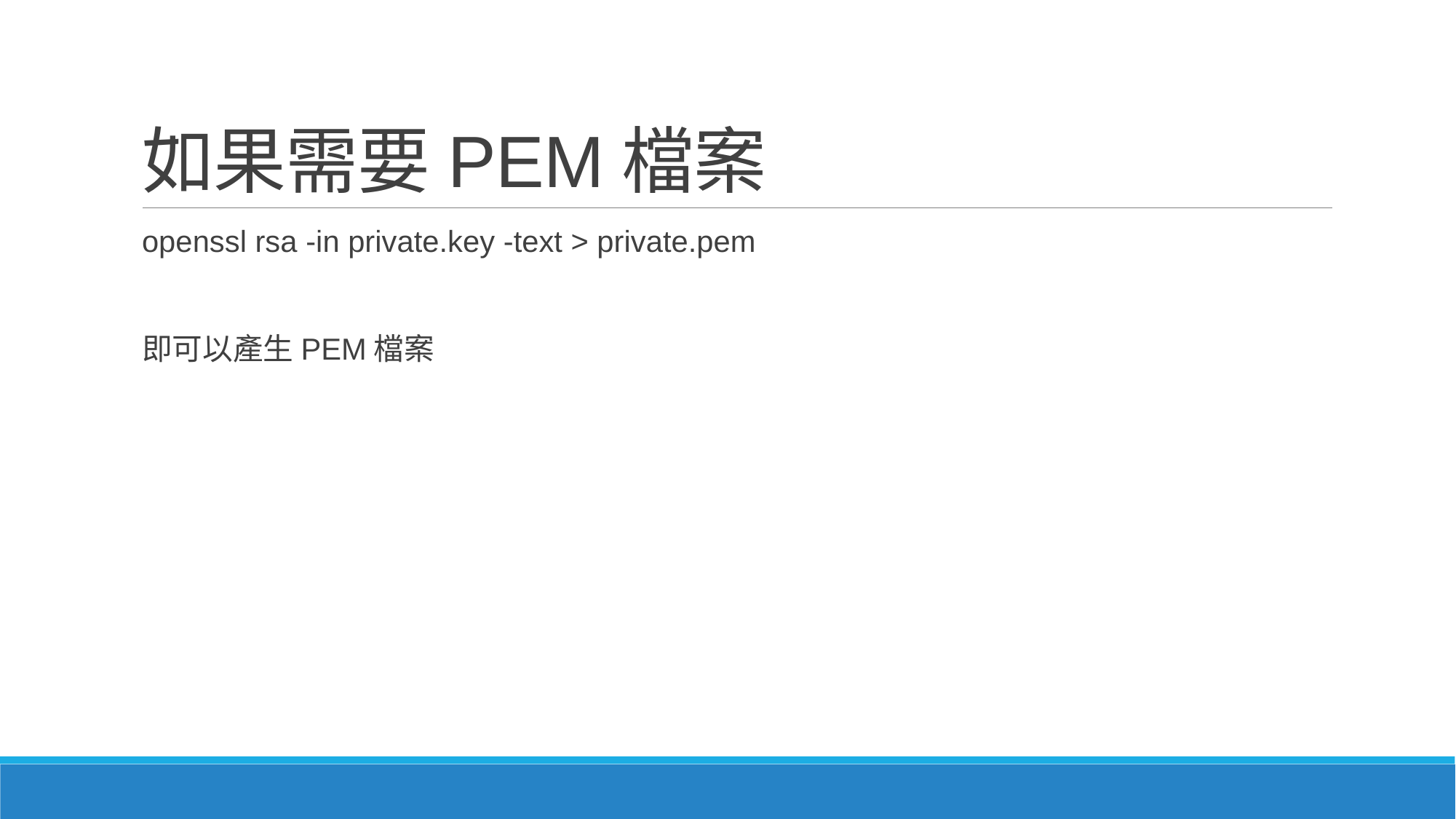

# 如果需要PEM檔案
openssl rsa -in private.key -text > private.pem

即可以產生PEM檔案